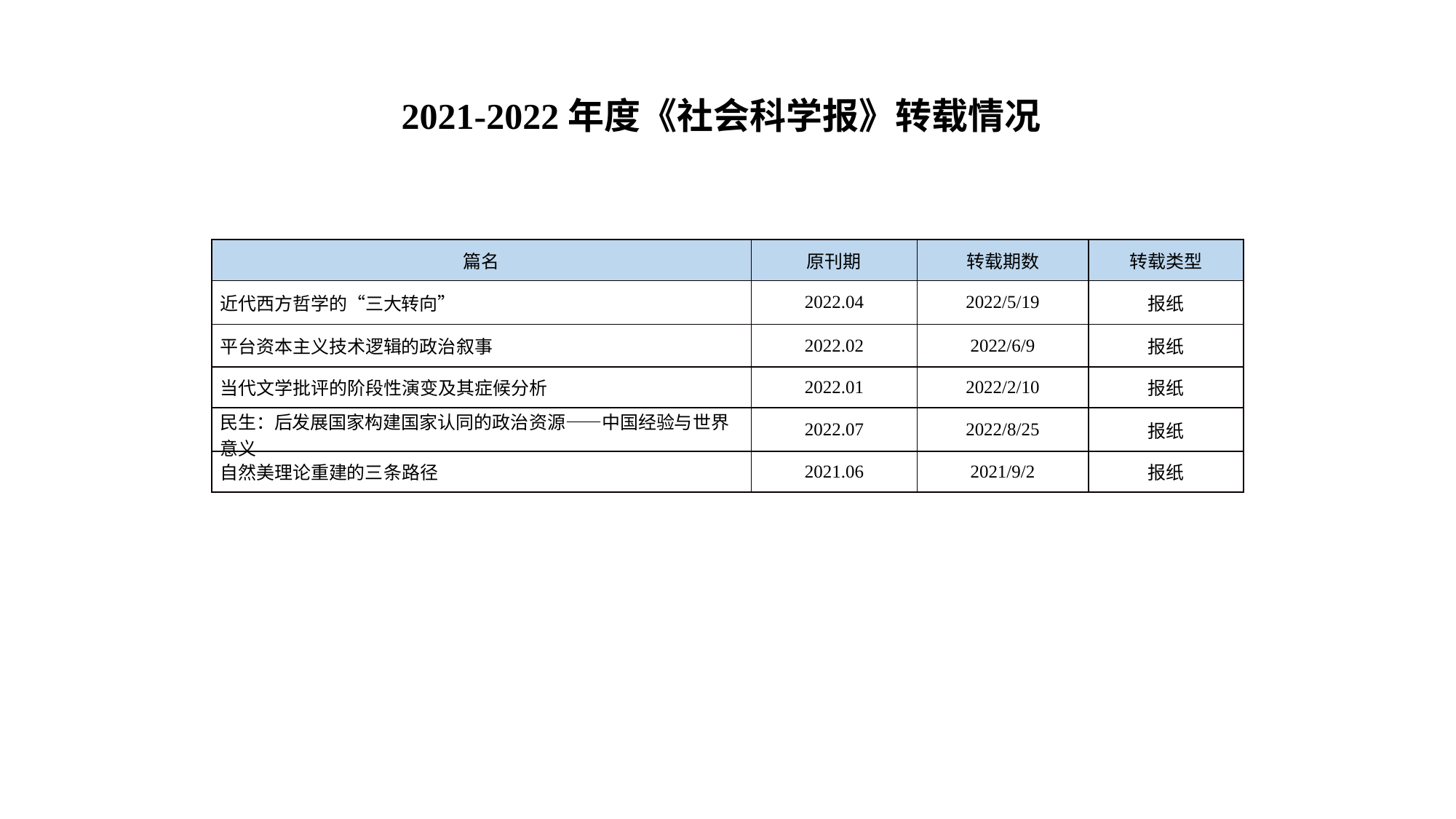

2021-2022年度《社会科学报》转载情况
| 篇名 | 原刊期 | 转载期数 | 转载类型 |
| --- | --- | --- | --- |
| 近代西方哲学的“三大转向” | 2022.04 | 2022/5/19 | 报纸 |
| 平台资本主义技术逻辑的政治叙事 | 2022.02 | 2022/6/9 | 报纸 |
| 当代文学批评的阶段性演变及其症候分析 | 2022.01 | 2022/2/10 | 报纸 |
| 民生：后发展国家构建国家认同的政治资源——中国经验与世界意义 | 2022.07 | 2022/8/25 | 报纸 |
| 自然美理论重建的三条路径 | 2021.06 | 2021/9/2 | 报纸 |